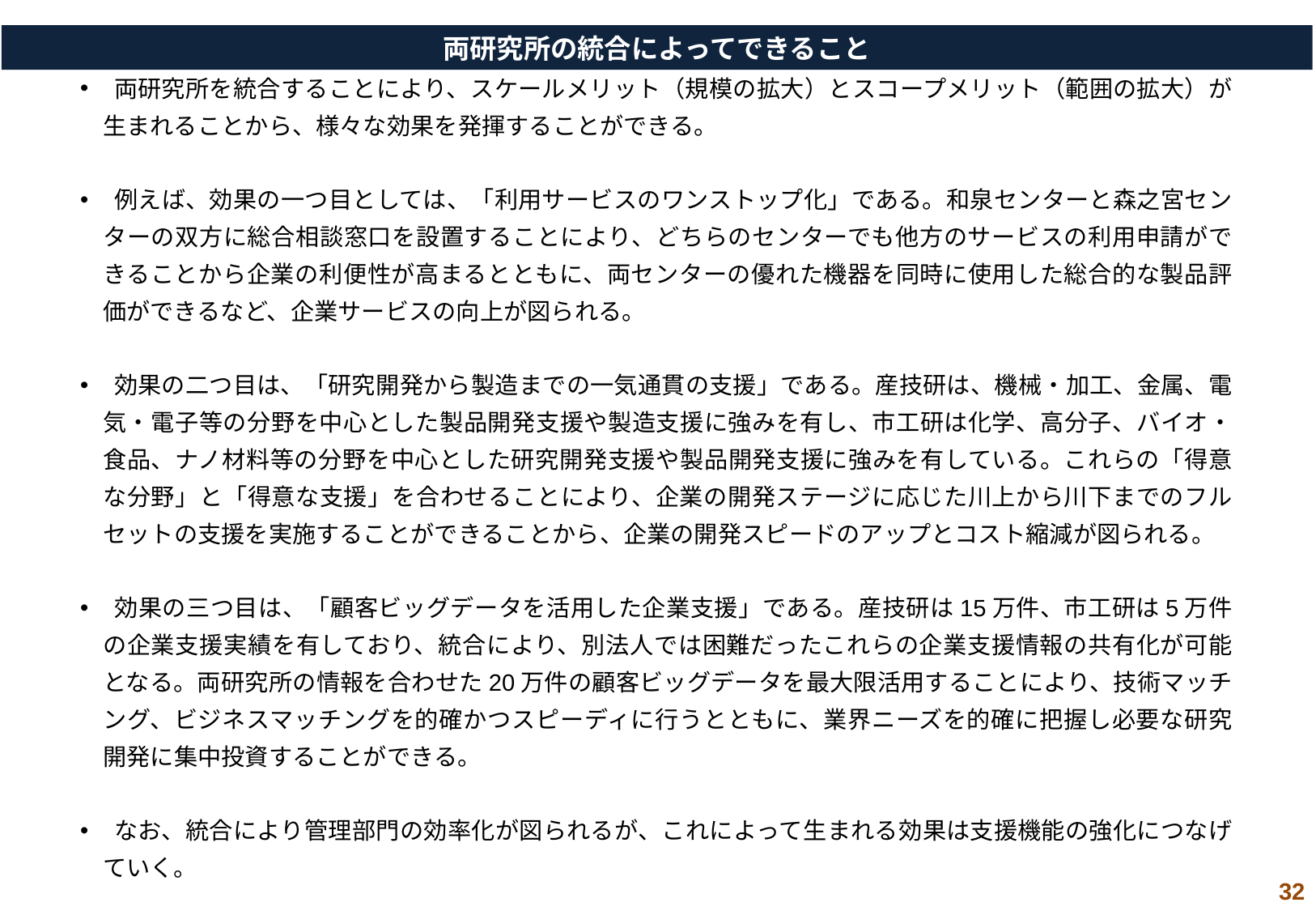

両研究所の統合によってできること
 両研究所を統合することにより、スケールメリット（規模の拡大）とスコープメリット（範囲の拡大）が生まれることから、様々な効果を発揮することができる。

 例えば、効果の一つ目としては、「利用サービスのワンストップ化」である。和泉センターと森之宮センターの双方に総合相談窓口を設置することにより、どちらのセンターでも他方のサービスの利用申請ができることから企業の利便性が高まるとともに、両センターの優れた機器を同時に使用した総合的な製品評価ができるなど、企業サービスの向上が図られる。

 効果の二つ目は、「研究開発から製造までの一気通貫の支援」である。産技研は、機械・加工、金属、電気・電子等の分野を中心とした製品開発支援や製造支援に強みを有し、市工研は化学、高分子、バイオ・食品、ナノ材料等の分野を中心とした研究開発支援や製品開発支援に強みを有している。これらの「得意な分野」と「得意な支援」を合わせることにより、企業の開発ステージに応じた川上から川下までのフルセットの支援を実施することができることから、企業の開発スピードのアップとコスト縮減が図られる。

 効果の三つ目は、「顧客ビッグデータを活用した企業支援」である。産技研は15万件、市工研は5万件の企業支援実績を有しており、統合により、別法人では困難だったこれらの企業支援情報の共有化が可能となる。両研究所の情報を合わせた20万件の顧客ビッグデータを最大限活用することにより、技術マッチング、ビジネスマッチングを的確かつスピーディに行うとともに、業界ニーズを的確に把握し必要な研究開発に集中投資することができる。

 なお、統合により管理部門の効率化が図られるが、これによって生まれる効果は支援機能の強化につなげていく。
32